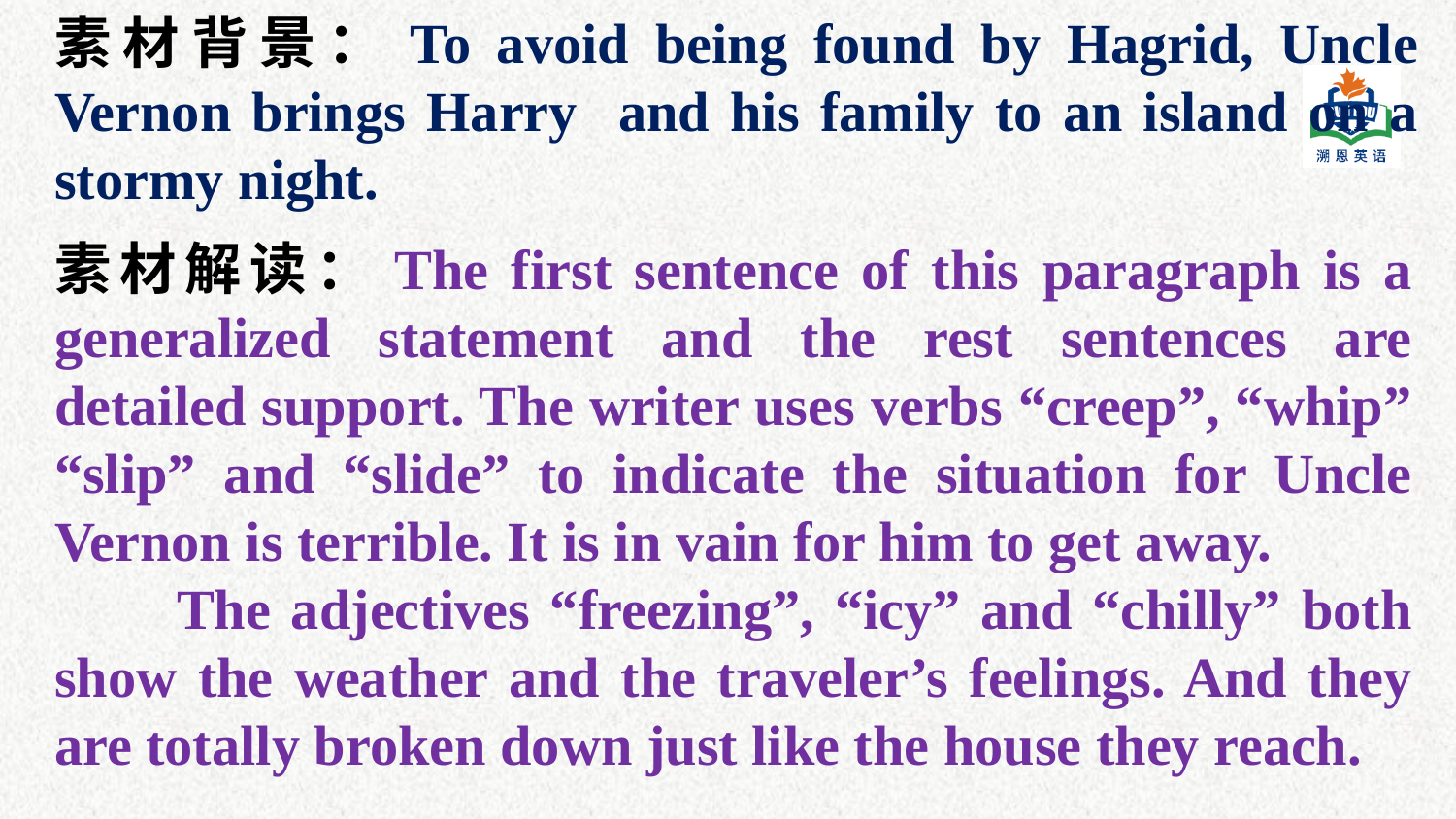

素材背景：To avoid being found by Hagrid, Uncle Vernon brings Harry  and his family to an island on a stormy night.
素材解读：The first sentence of this paragraph is a generalized statement and the rest sentences are detailed support. The writer uses verbs “creep”, “whip” “slip” and “slide” to indicate the situation for Uncle Vernon is terrible. It is in vain for him to get away.
      The adjectives “freezing”, “icy” and “chilly” both show the weather and the traveler’s feelings. And they are totally broken down just like the house they reach.